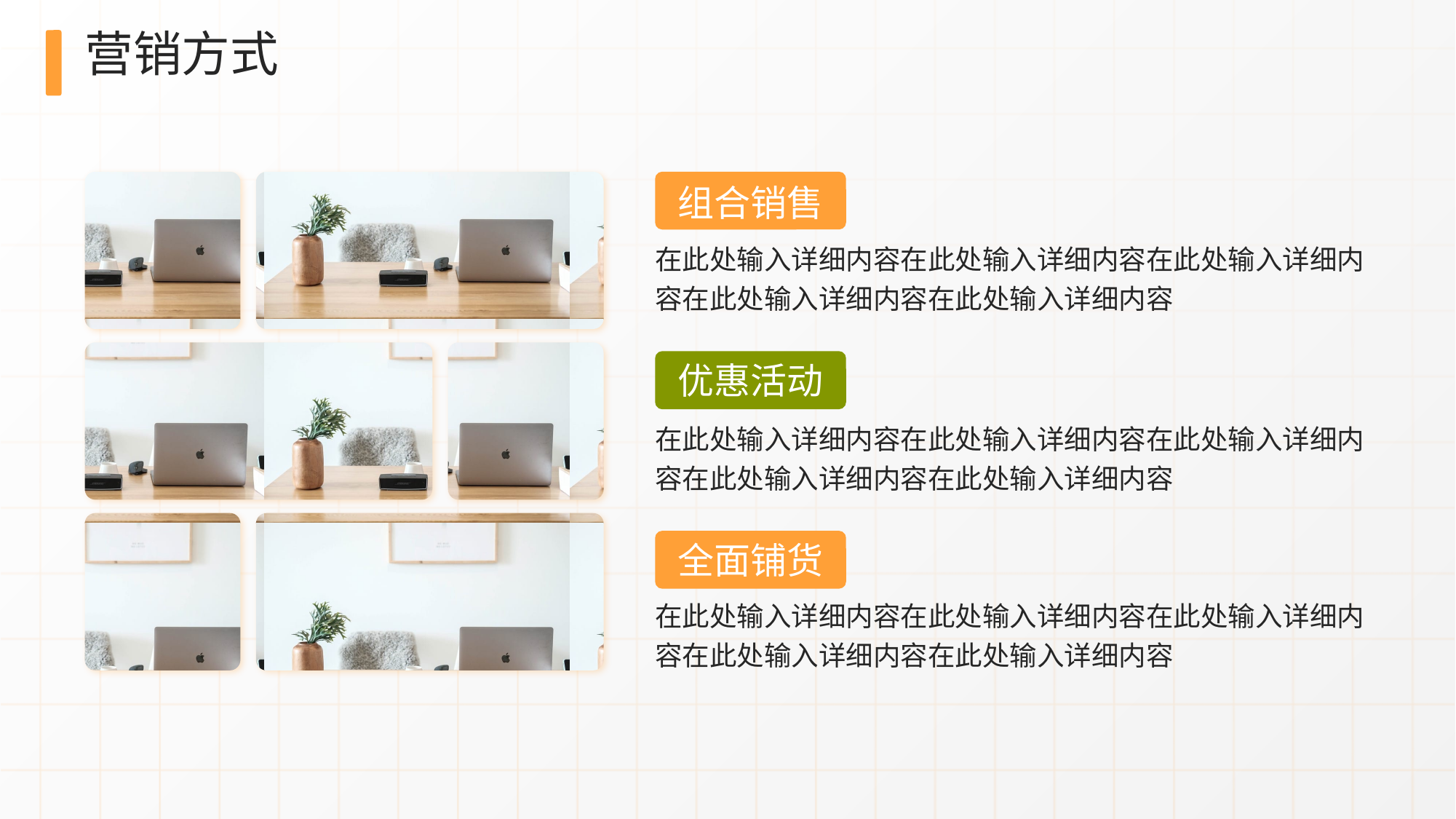

# 营销方式

组合销售
在此处输入详细内容在此处输入详细内容在此处输入详细内容在此处输入详细内容在此处输入详细内容

优惠活动
在此处输入详细内容在此处输入详细内容在此处输入详细内容在此处输入详细内容在此处输入详细内容

全面铺货
在此处输入详细内容在此处输入详细内容在此处输入详细内容在此处输入详细内容在此处输入详细内容